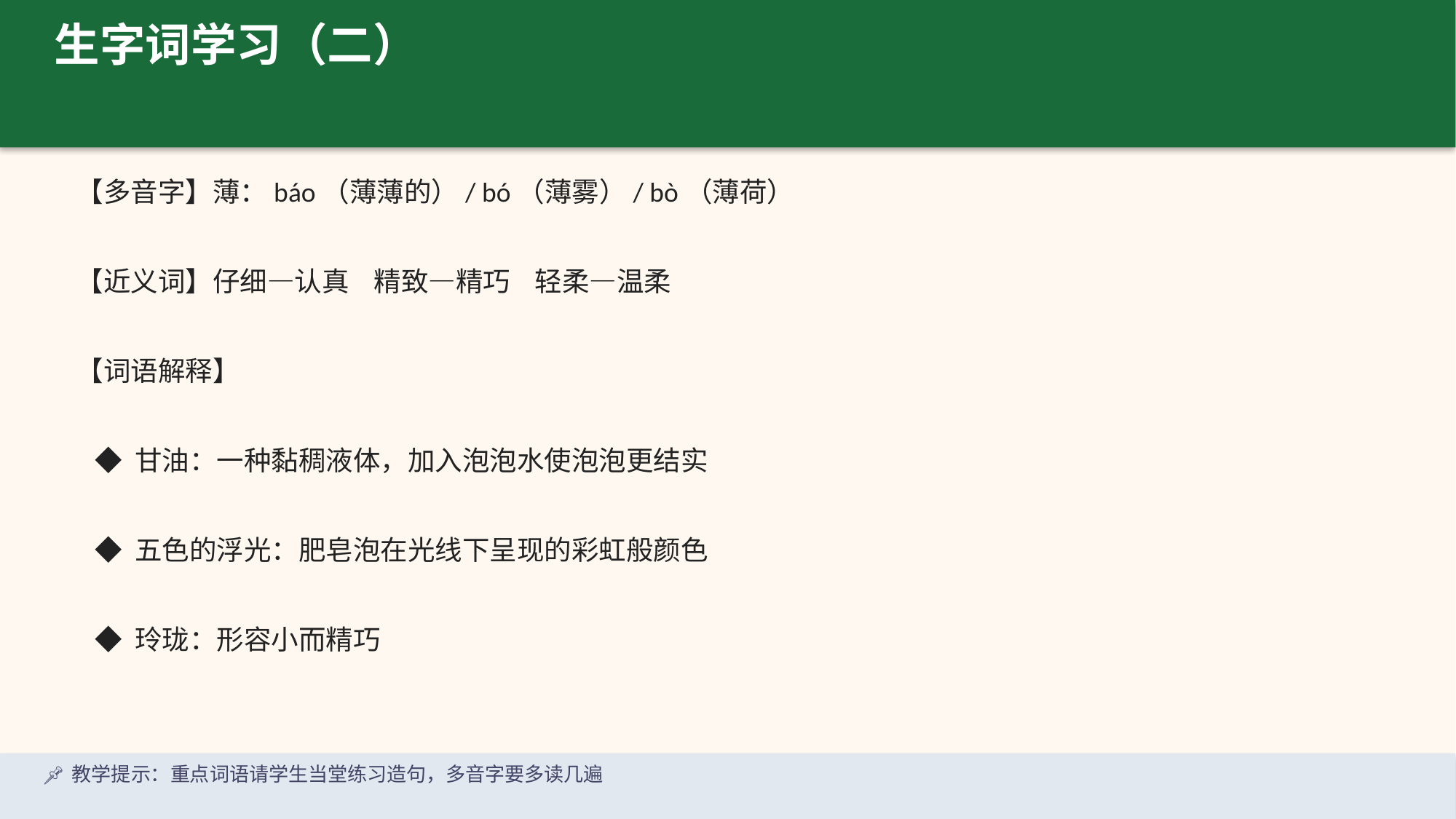

生字词学习（二）
【多音字】薄：báo（薄薄的）/ bó（薄雾）/ bò（薄荷）
【近义词】仔细—认真    精致—精巧    轻柔—温柔
【词语解释】
   ◆ 甘油：一种黏稠液体，加入泡泡水使泡泡更结实
   ◆ 五色的浮光：肥皂泡在光线下呈现的彩虹般颜色
   ◆ 玲珑：形容小而精巧

📌 教学提示：重点词语请学生当堂练习造句，多音字要多读几遍